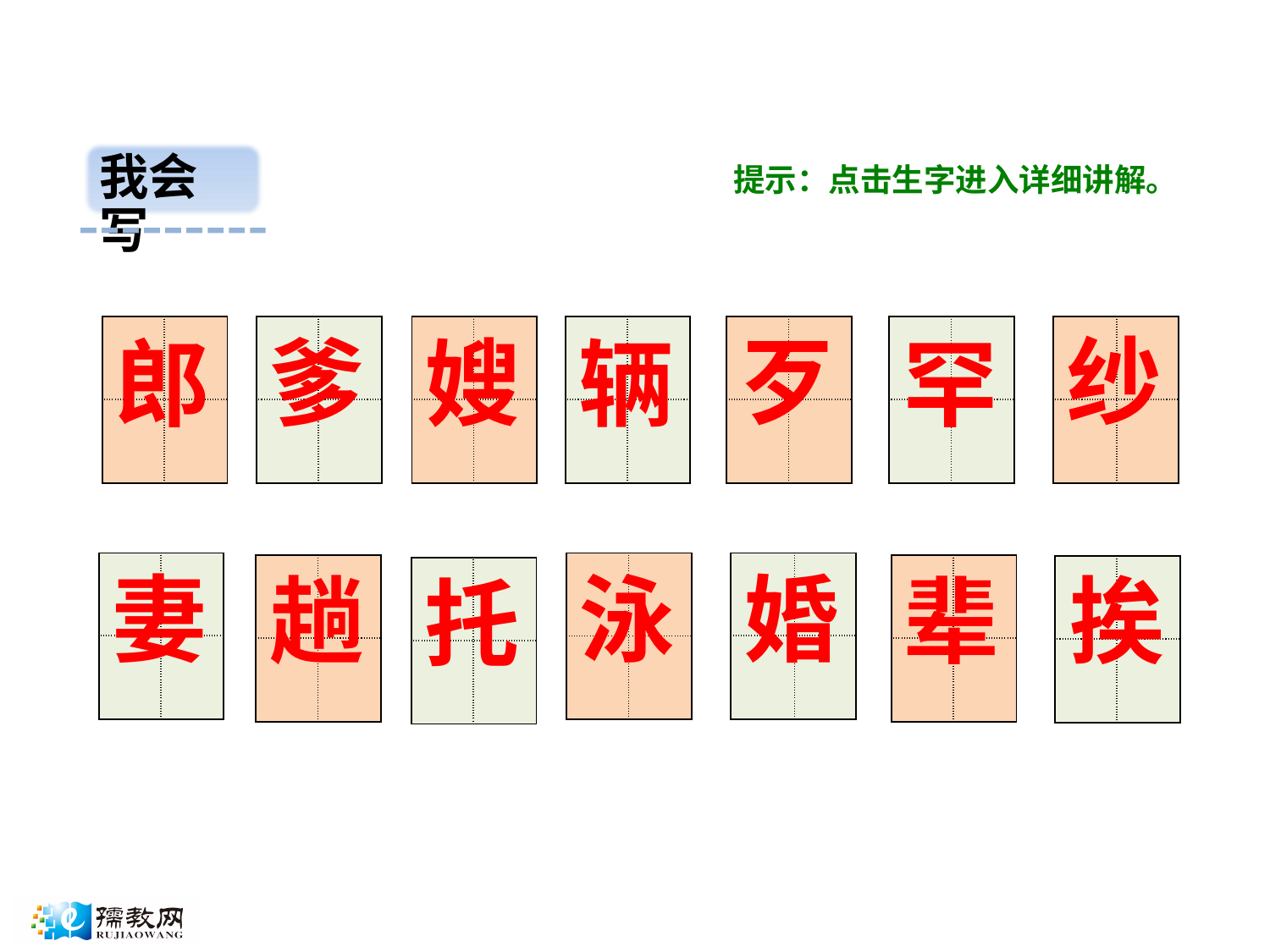

我会写

提示：点击生字进入详细讲解。
纱
歹
|  |  |
| --- | --- |
|  |  |
|  |  |
| --- | --- |
|  |  |
|  |  |
| --- | --- |
|  |  |
|  |  |
| --- | --- |
|  |  |
|  |  |
| --- | --- |
|  |  |
|  |  |
| --- | --- |
|  |  |
|  |  |
| --- | --- |
|  |  |
嫂
爹
郎
辆
罕
婚
|  |  |
| --- | --- |
|  |  |
|  |  |
| --- | --- |
|  |  |
|  |  |
| --- | --- |
|  |  |
泳
妻
辈
挨
趟
|  |  |
| --- | --- |
|  |  |
|  |  |
| --- | --- |
|  |  |
|  |  |
| --- | --- |
|  |  |
|  |  |
| --- | --- |
|  |  |
托